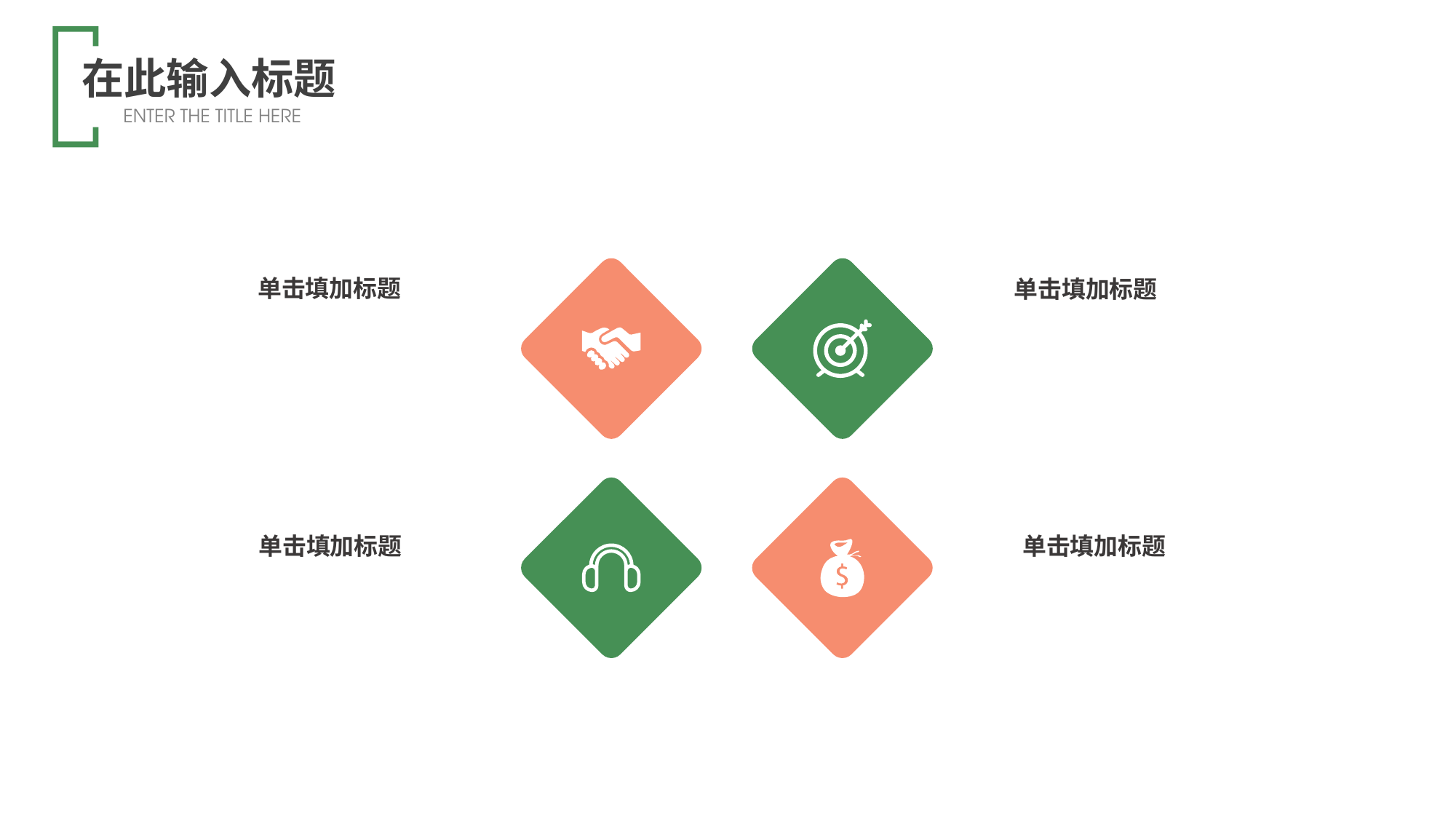

在此输入标题
ENTER THE TITLE HERE
单击填加标题
单击填加标题

单击填加标题
单击填加标题